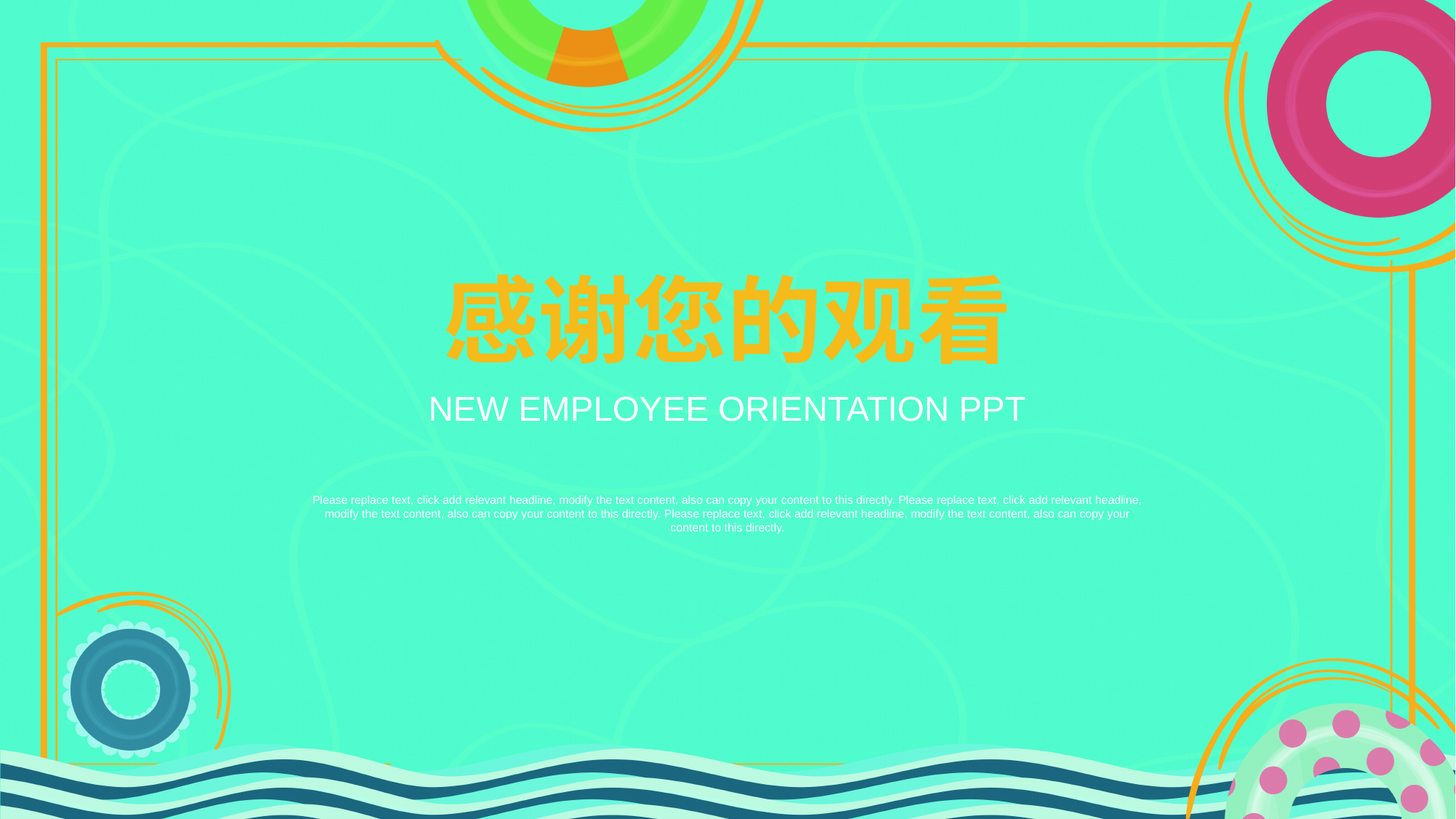

感谢您的观看
NEW EMPLOYEE ORIENTATION PPT
Please replace text, click add relevant headline, modify the text content, also can copy your content to this directly. Please replace text, click add relevant headline, modify the text content, also can copy your content to this directly. Please replace text, click add relevant headline, modify the text content, also can copy your content to this directly.